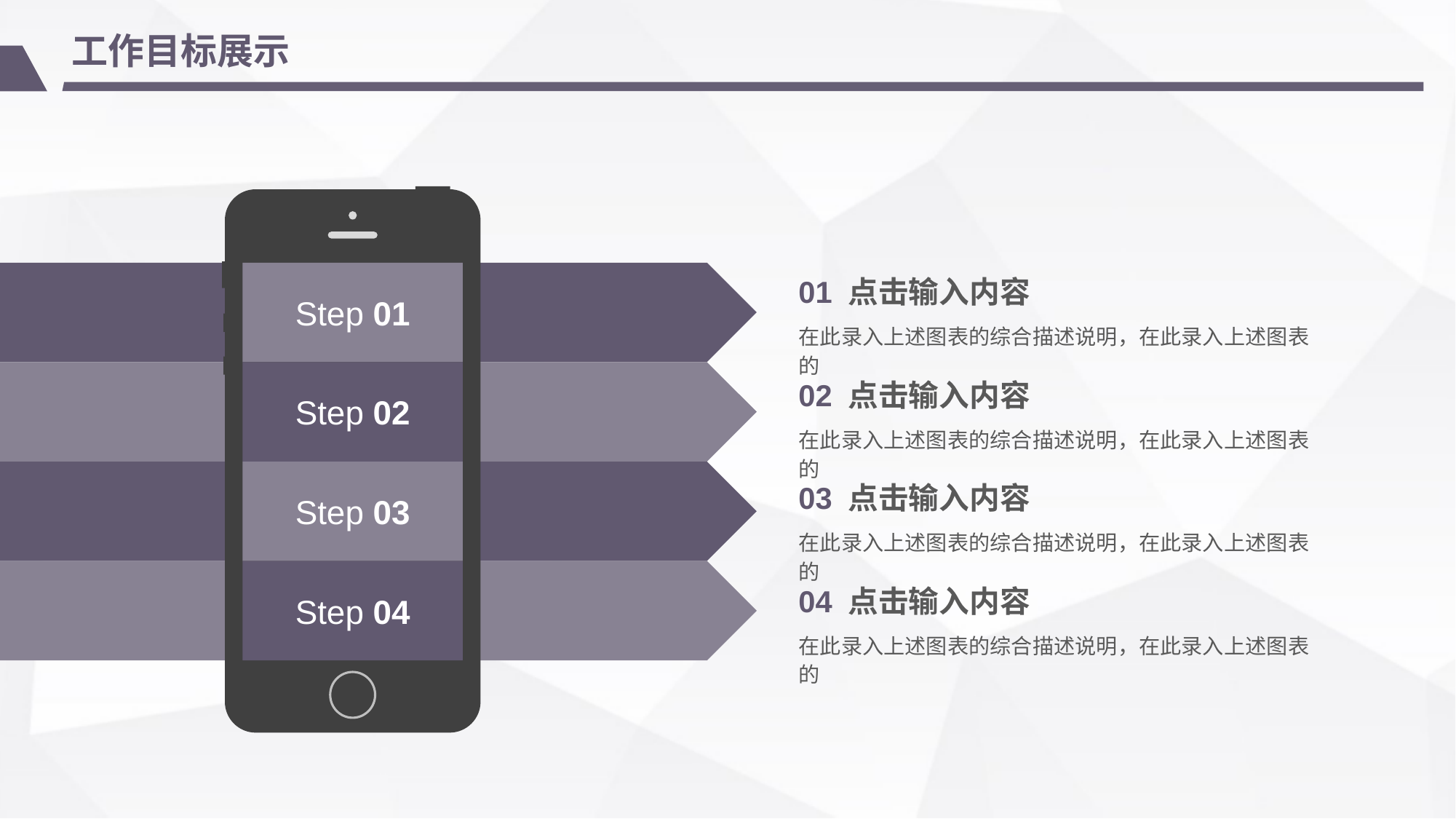

工作目标展示

Step 01
Step 02
Step 03
Step 04

01 点击输入内容
在此录入上述图表的综合描述说明，在此录入上述图表的
02 点击输入内容
在此录入上述图表的综合描述说明，在此录入上述图表的
03 点击输入内容
在此录入上述图表的综合描述说明，在此录入上述图表的
04 点击输入内容
在此录入上述图表的综合描述说明，在此录入上述图表的